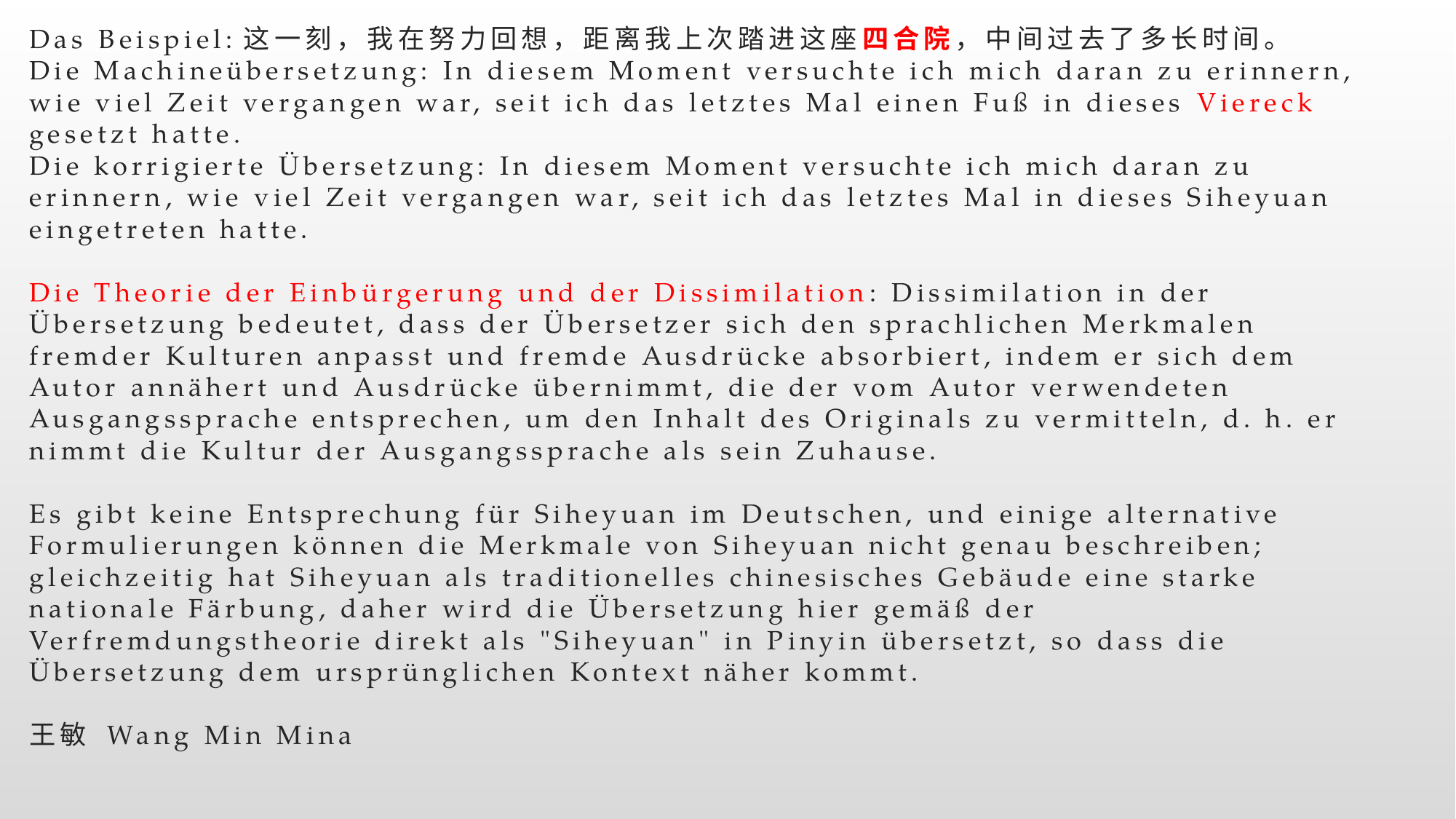

# Das Beispiel:这一刻，我在努力回想，距离我上次踏进这座四合院，中间过去了多长时间。 Die Machineübersetzung: In diesem Moment versuchte ich mich daran zu erinnern, wie viel Zeit vergangen war, seit ich das letztes Mal einen Fuß in dieses Viereck gesetzt hatte. Die korrigierte Übersetzung: In diesem Moment versuchte ich mich daran zu erinnern, wie viel Zeit vergangen war, seit ich das letztes Mal in dieses Siheyuan eingetreten hatte. Die Theorie der Einbürgerung und der Dissimilation: Dissimilation in der Übersetzung bedeutet, dass der Übersetzer sich den sprachlichen Merkmalen fremder Kulturen anpasst und fremde Ausdrücke absorbiert, indem er sich dem Autor annähert und Ausdrücke übernimmt, die der vom Autor verwendeten Ausgangssprache entsprechen, um den Inhalt des Originals zu vermitteln, d. h. er nimmt die Kultur der Ausgangssprache als sein Zuhause. Es gibt keine Entsprechung für Siheyuan im Deutschen, und einige alternative Formulierungen können die Merkmale von Siheyuan nicht genau beschreiben; gleichzeitig hat Siheyuan als traditionelles chinesisches Gebäude eine starke nationale Färbung, daher wird die Übersetzung hier gemäß der Verfremdungstheorie direkt als "Siheyuan" in Pinyin übersetzt, so dass die Übersetzung dem ursprünglichen Kontext näher kommt. 王敏 Wang Min Mina